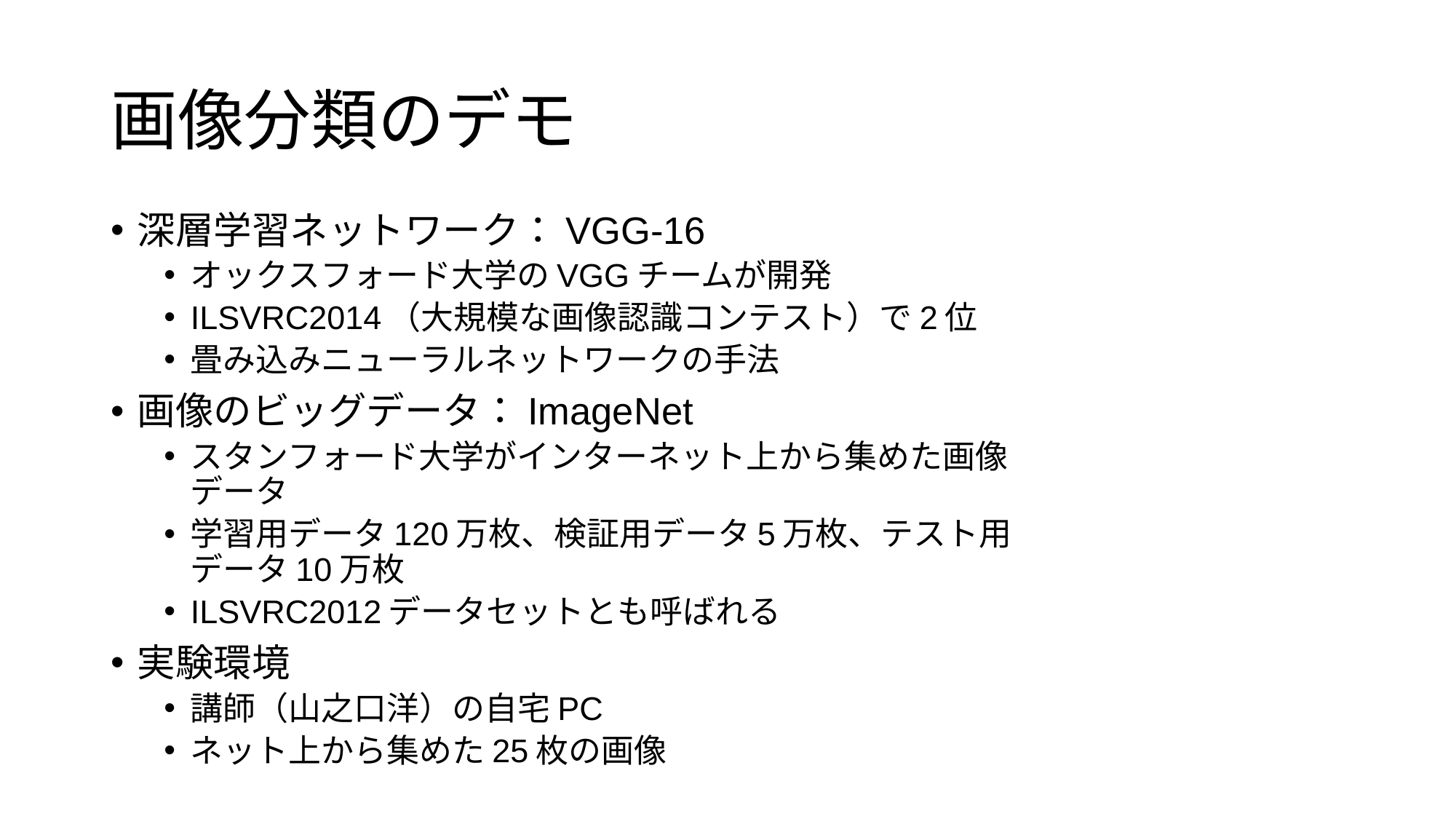

# 画像分類のデモ
深層学習ネットワーク：VGG-16
オックスフォード大学のVGGチームが開発
ILSVRC2014（大規模な画像認識コンテスト）で2位
畳み込みニューラルネットワークの手法
画像のビッグデータ：ImageNet
スタンフォード大学がインターネット上から集めた画像データ
学習用データ120万枚、検証用データ5万枚、テスト用データ10万枚
ILSVRC2012データセットとも呼ばれる
実験環境
講師（山之口洋）の自宅PC
ネット上から集めた25枚の画像